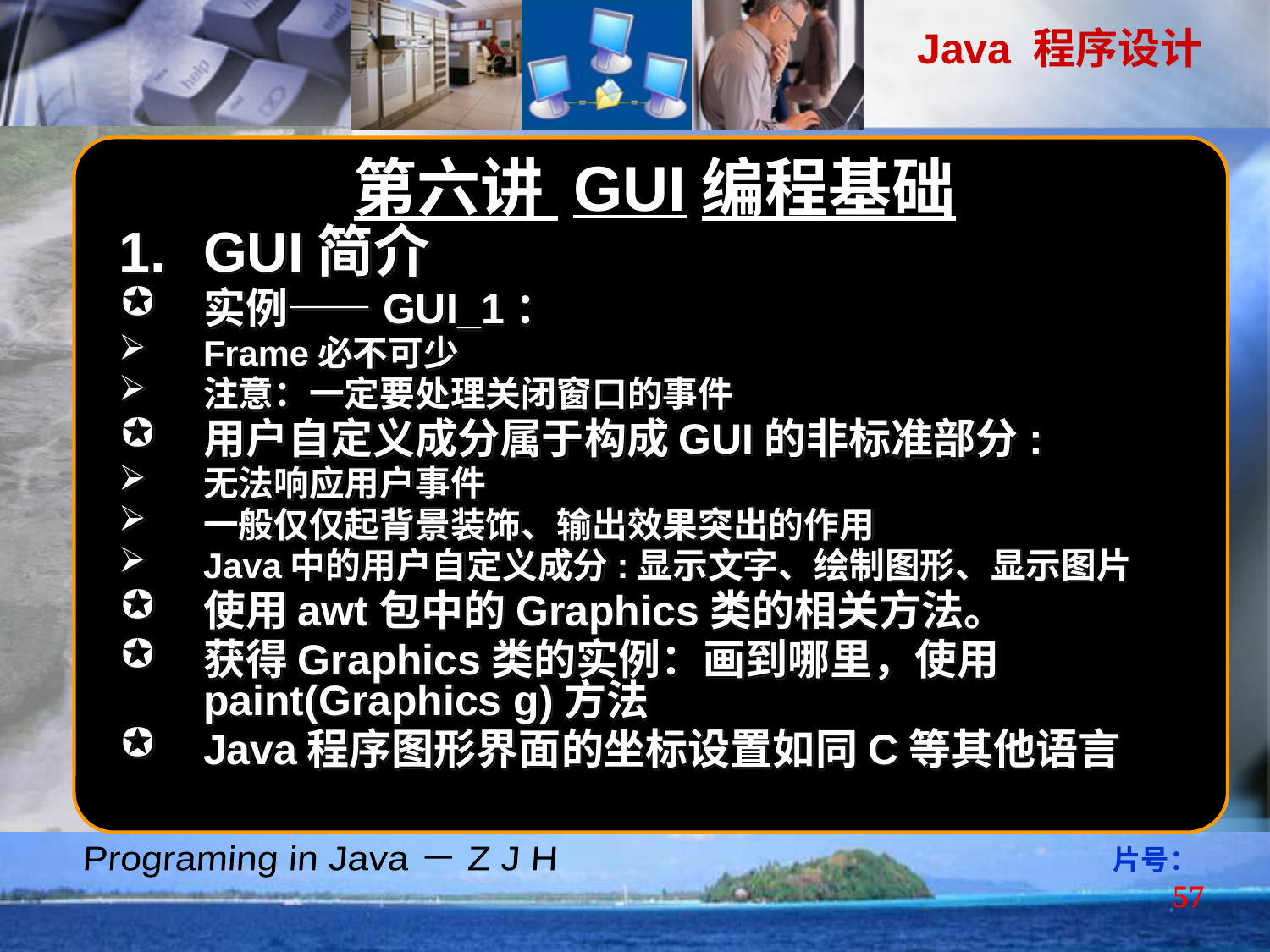

第六讲 GUI编程基础
GUI简介
实例——GUI_1：
Frame必不可少
注意：一定要处理关闭窗口的事件
用户自定义成分属于构成GUI的非标准部分:
无法响应用户事件
一般仅仅起背景装饰、输出效果突出的作用
Java中的用户自定义成分:显示文字、绘制图形、显示图片
使用awt包中的Graphics类的相关方法。
获得Graphics类的实例：画到哪里，使用paint(Graphics g)方法
Java程序图形界面的坐标设置如同C等其他语言
片号：57